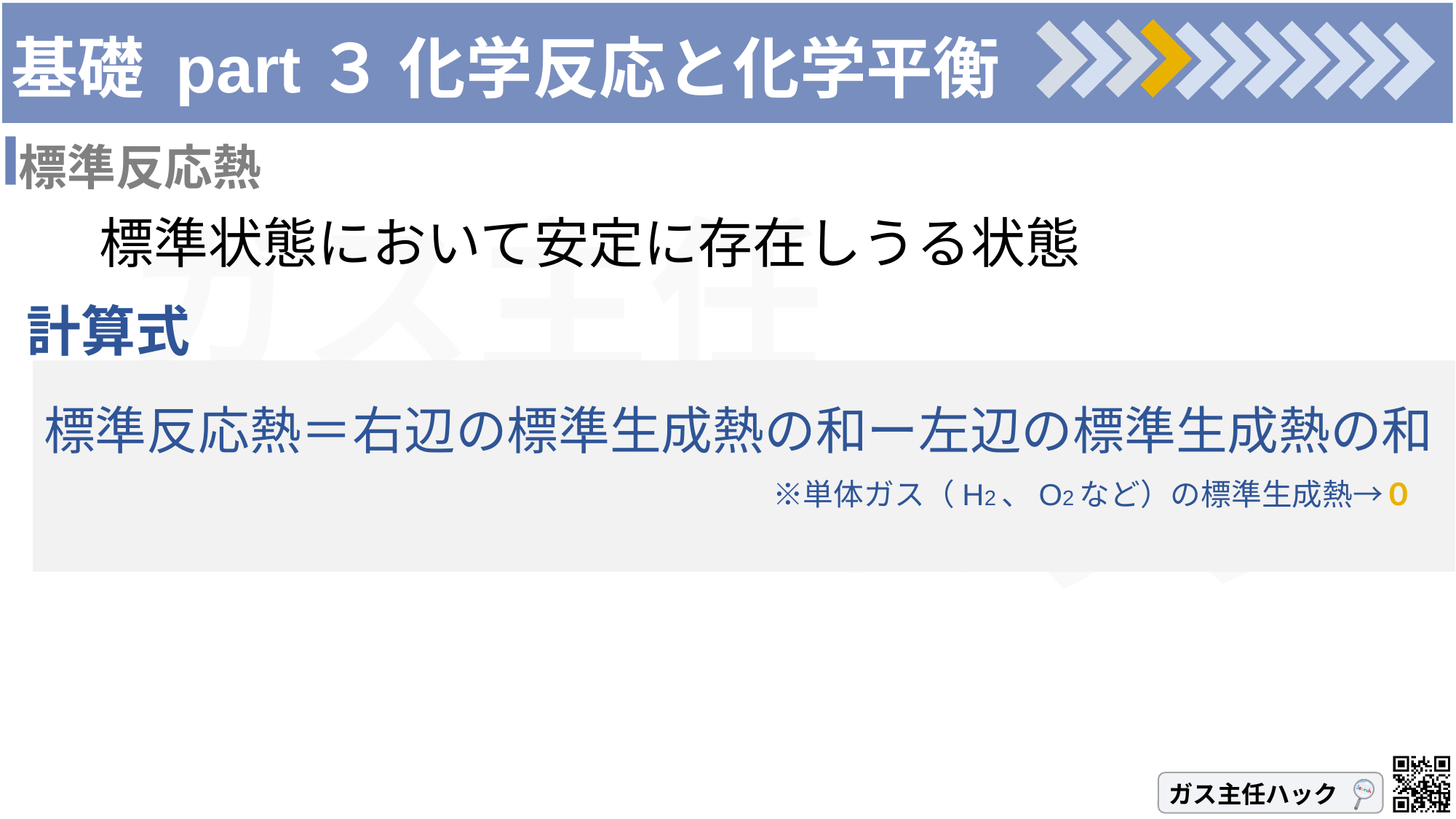

# 基礎 part３ 化学反応と化学平衡

標準反応熱

標準状態において安定に存在しうる状態
計算式
標準反応熱＝右辺の標準生成熱の和ー左辺の標準生成熱の和
　　　　　　　　　　　　　　　　　　　　　　　　※単体ガス（H2、O2など）の標準生成熱→０